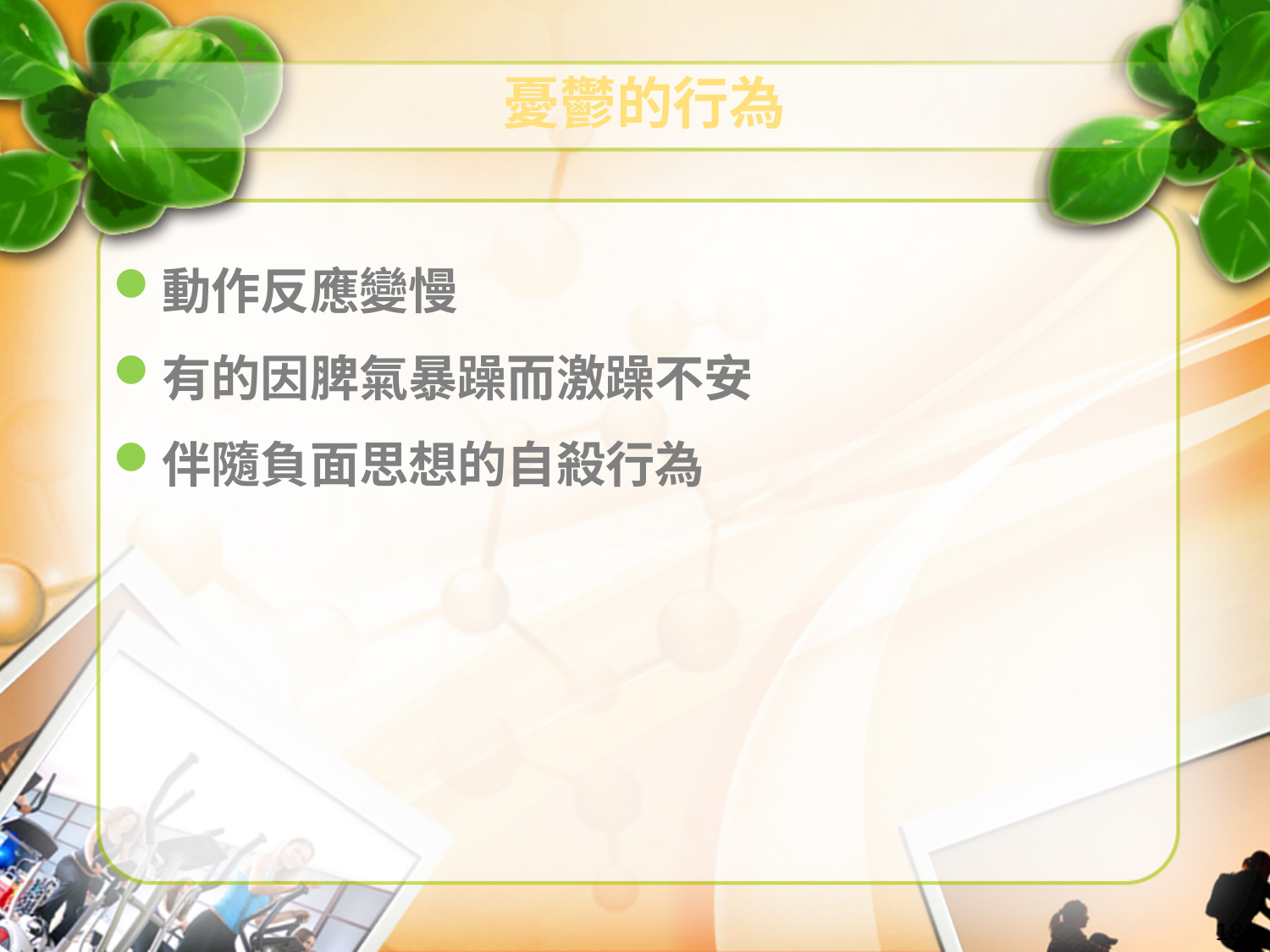

憂鬱的行為
動作反應變慢
有的因脾氣暴躁而激躁不安
伴隨負面思想的自殺行為

18